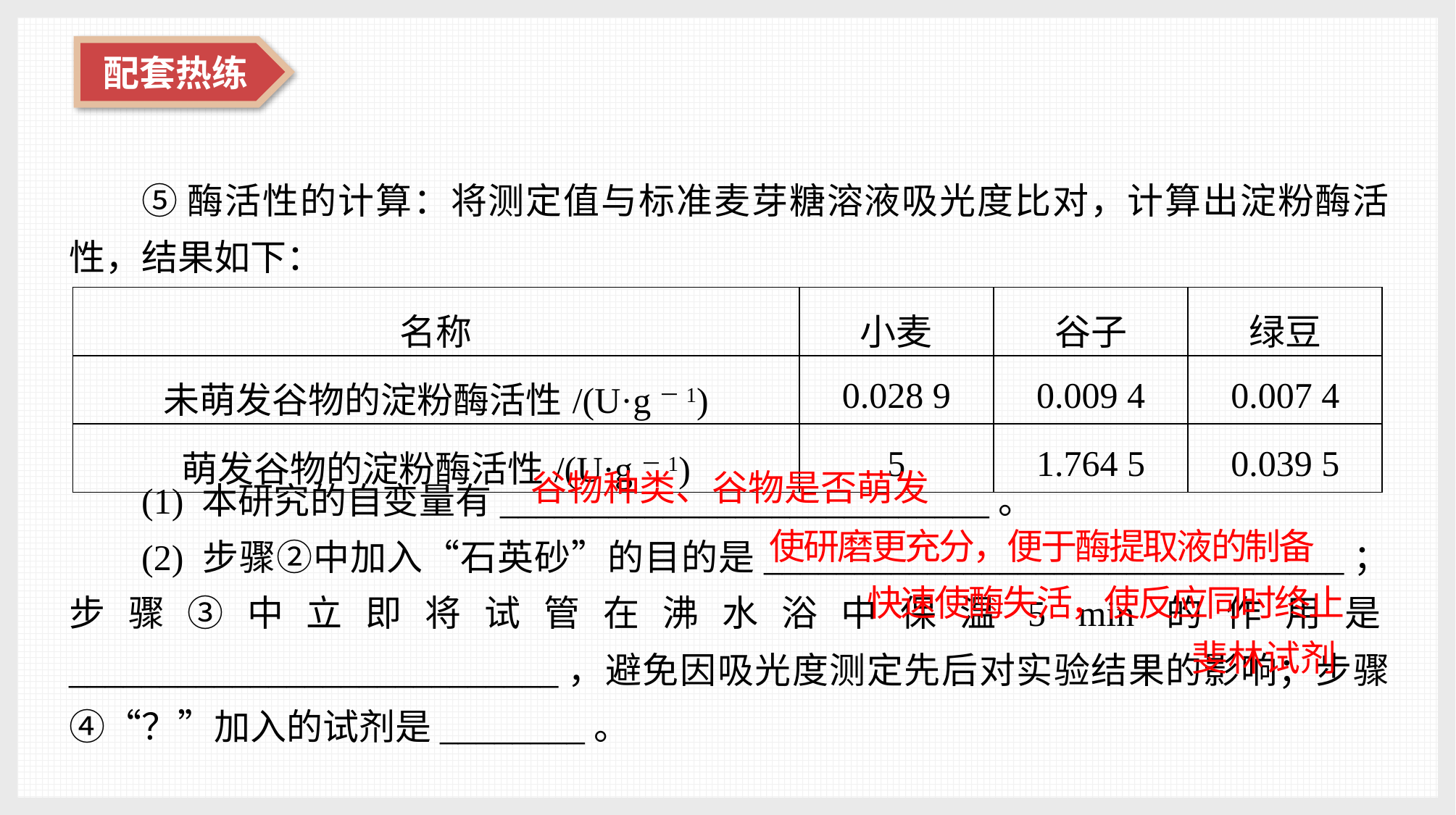

⑤酶活性的计算：将测定值与标准麦芽糖溶液吸光度比对，计算出淀粉酶活性，结果如下：
| 名称 | 小麦 | 谷子 | 绿豆 |
| --- | --- | --- | --- |
| 未萌发谷物的淀粉酶活性/(U·g－1) | 0.028 9 | 0.009 4 | 0.007 4 |
| 萌发谷物的淀粉酶活性/(U·g－1) | 5 | 1.764 5 | 0.039 5 |
谷物种类、谷物是否萌发
(1) 本研究的自变量有___________________________。
(2) 步骤②中加入“石英砂”的目的是________________________________；步骤③中立即将试管在沸水浴中保温5 min的作用是___________________________，避免因吸光度测定先后对实验结果的影响；步骤④“？”加入的试剂是________。
使研磨更充分，便于酶提取液的制备
快速使酶失活，使反应同时终止
斐林试剂